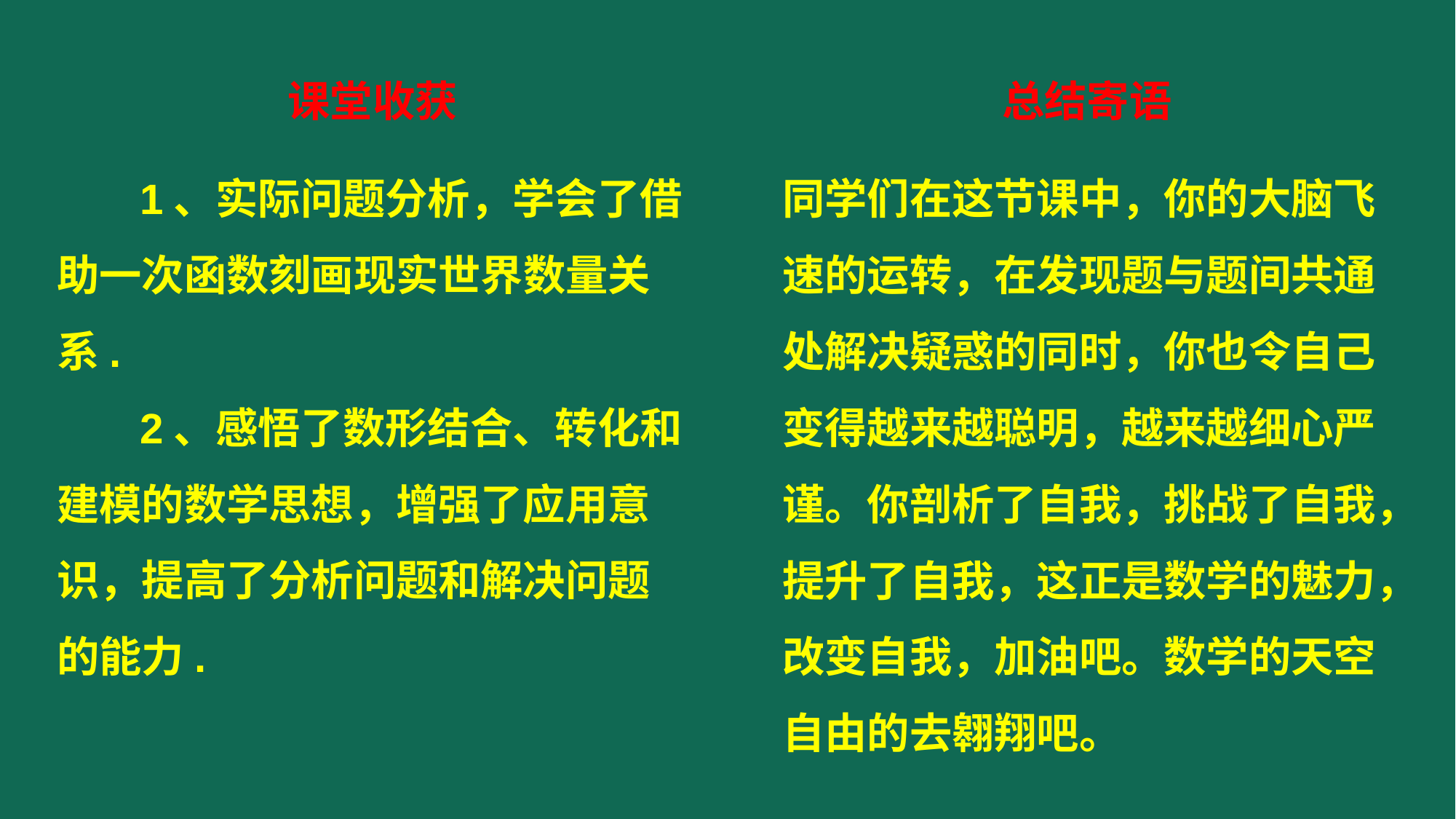

课堂收获
       1、实际问题分析，学会了借助一次函数刻画现实世界数量关系.
       2、感悟了数形结合、转化和建模的数学思想，增强了应用意识，提高了分析问题和解决问题的能力.
总结寄语
同学们在这节课中，你的大脑飞速的运转，在发现题与题间共通处解决疑惑的同时，你也令自己变得越来越聪明，越来越细心严谨。你剖析了自我，挑战了自我，提升了自我，这正是数学的魅力，改变自我，加油吧。数学的天空自由的去翱翔吧。